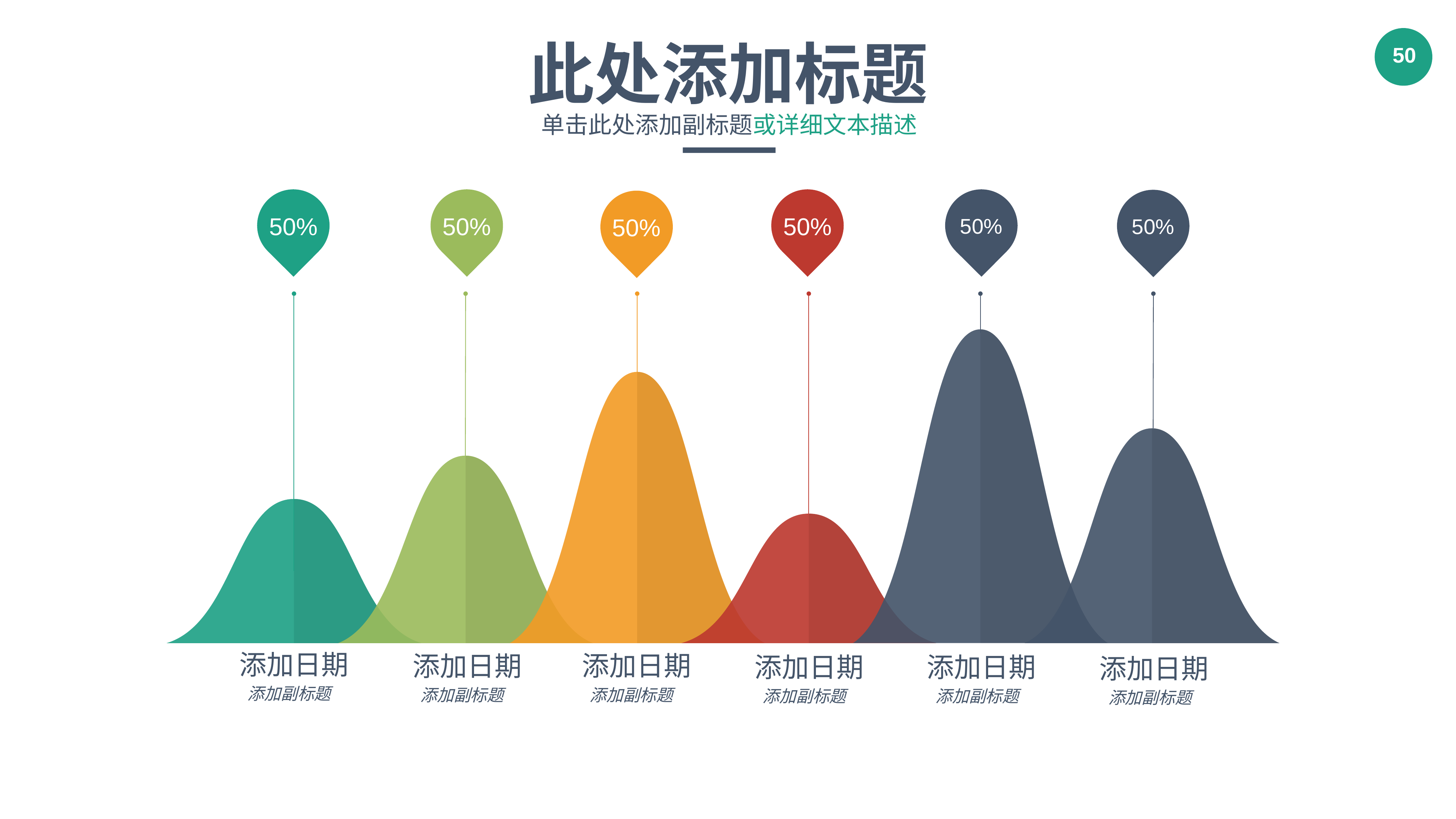

此处添加标题
单击此处添加副标题或详细文本描述

50%

50%

50%

50%

50%

50%

添加日期
添加副标题
添加日期
添加副标题
添加日期
添加副标题
添加日期
添加副标题
添加日期
添加副标题
添加日期
添加副标题